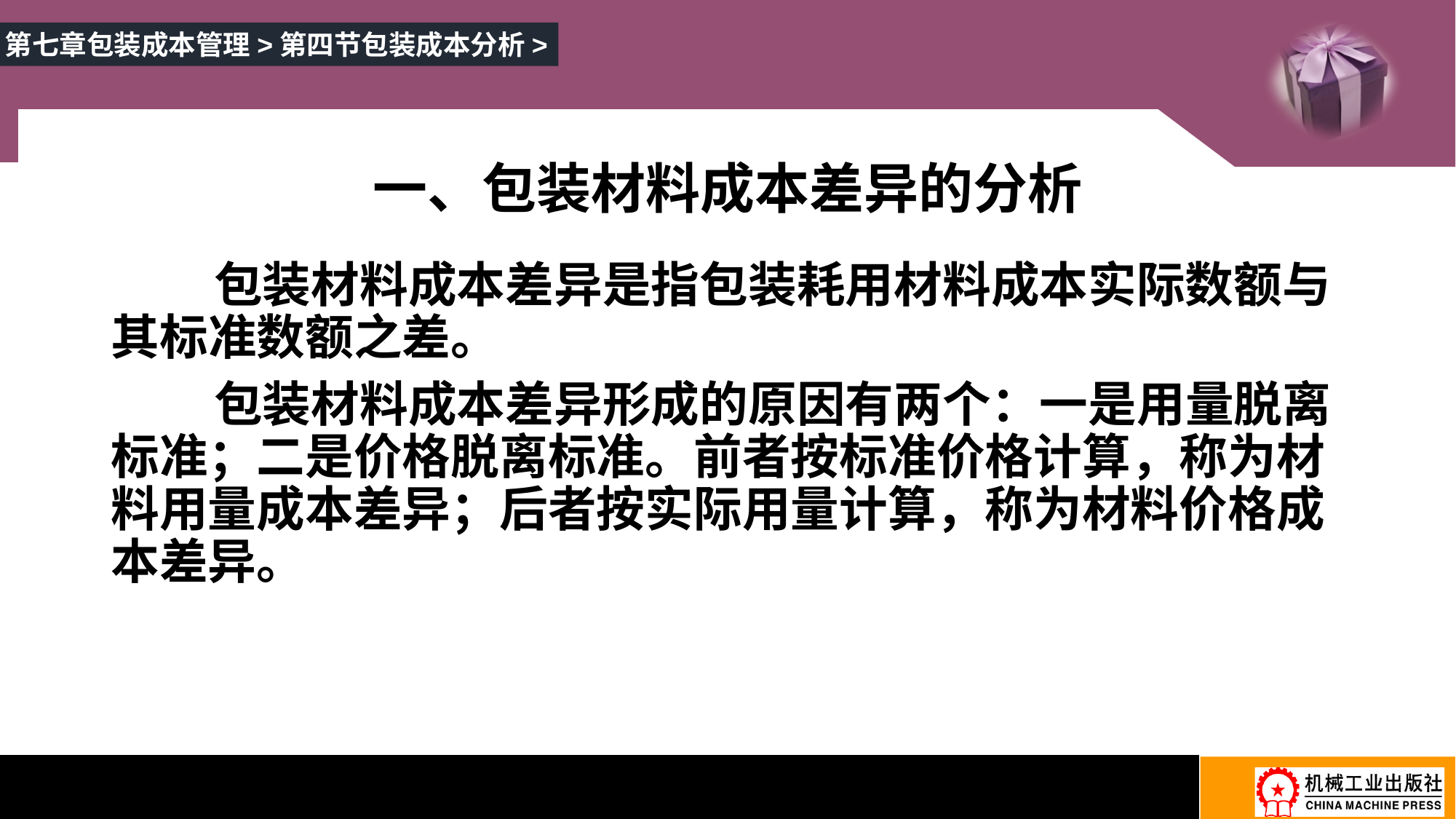

第七章包装成本管理>第四节包装成本分析>
# 一、包装材料成本差异的分析
包装材料成本差异是指包装耗用材料成本实际数额与其标准数额之差。
包装材料成本差异形成的原因有两个：一是用量脱离标准；二是价格脱离标准。前者按标准价格计算，称为材料用量成本差异；后者按实际用量计算，称为材料价格成本差异。